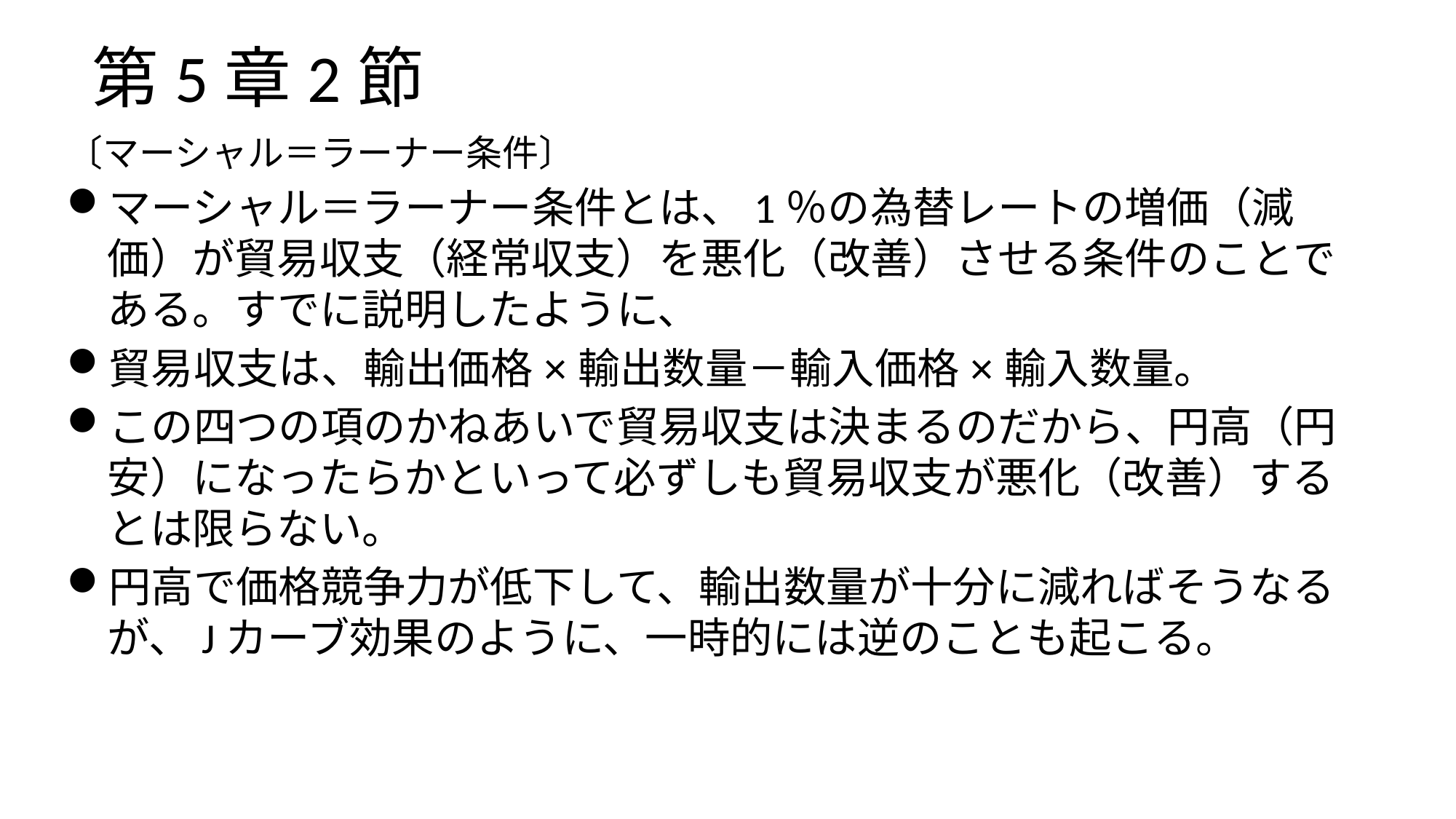

# 第5章2節
〔マーシャル＝ラーナー条件〕
マーシャル＝ラーナー条件とは、1％の為替レートの増価（減価）が貿易収支（経常収支）を悪化（改善）させる条件のことである。すでに説明したように、
貿易収支は、輸出価格×輸出数量－輸入価格×輸入数量。
この四つの項のかねあいで貿易収支は決まるのだから、円高（円安）になったらかといって必ずしも貿易収支が悪化（改善）するとは限らない。
円高で価格競争力が低下して、輸出数量が十分に減ればそうなるが、Jカーブ効果のように、一時的には逆のことも起こる。